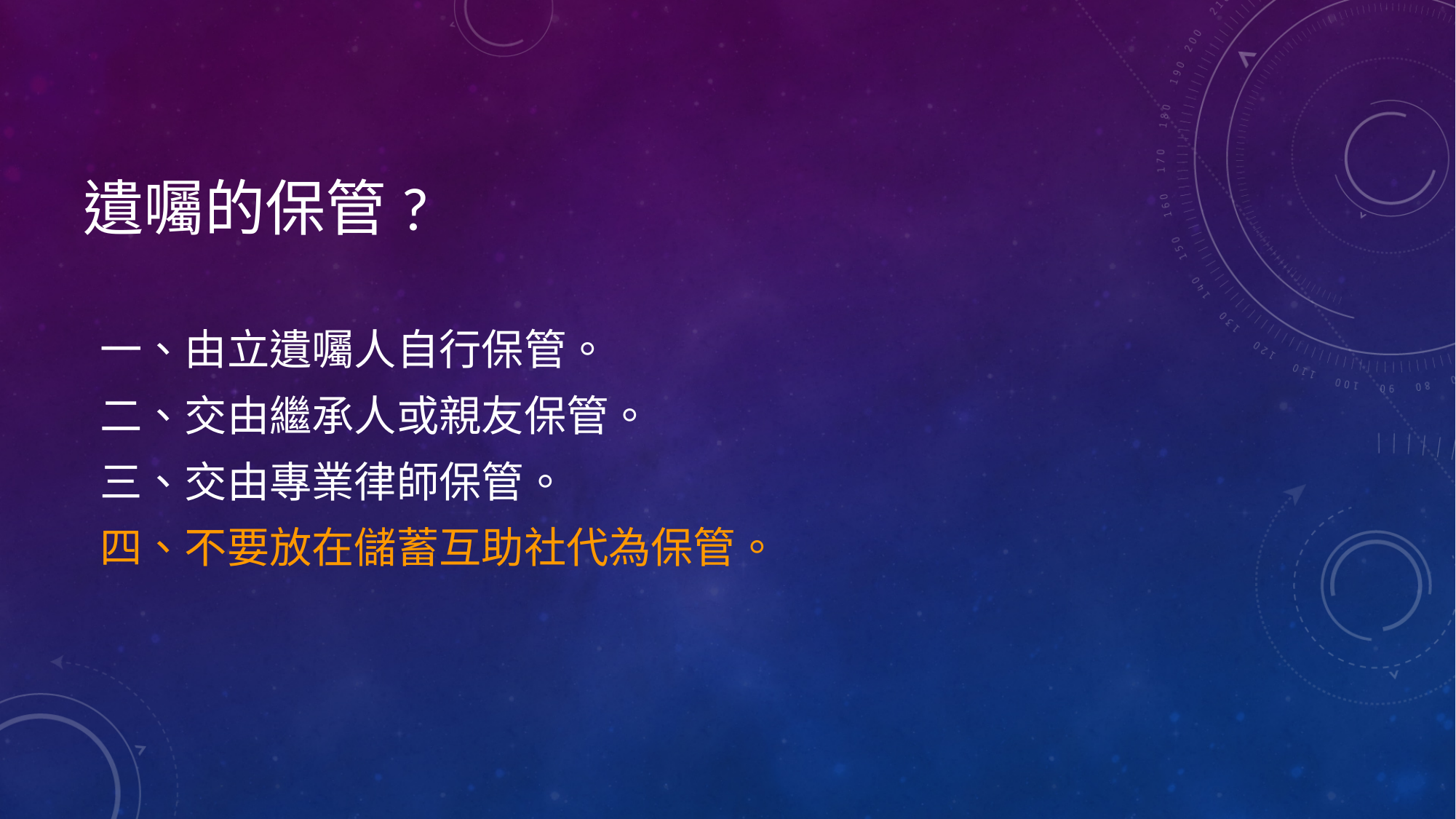

遺囑的保管?
一、由立遺囑人自行保管。
二、交由繼承人或親友保管。
三、交由專業律師保管。
四、不要放在儲蓄互助社代為保管。